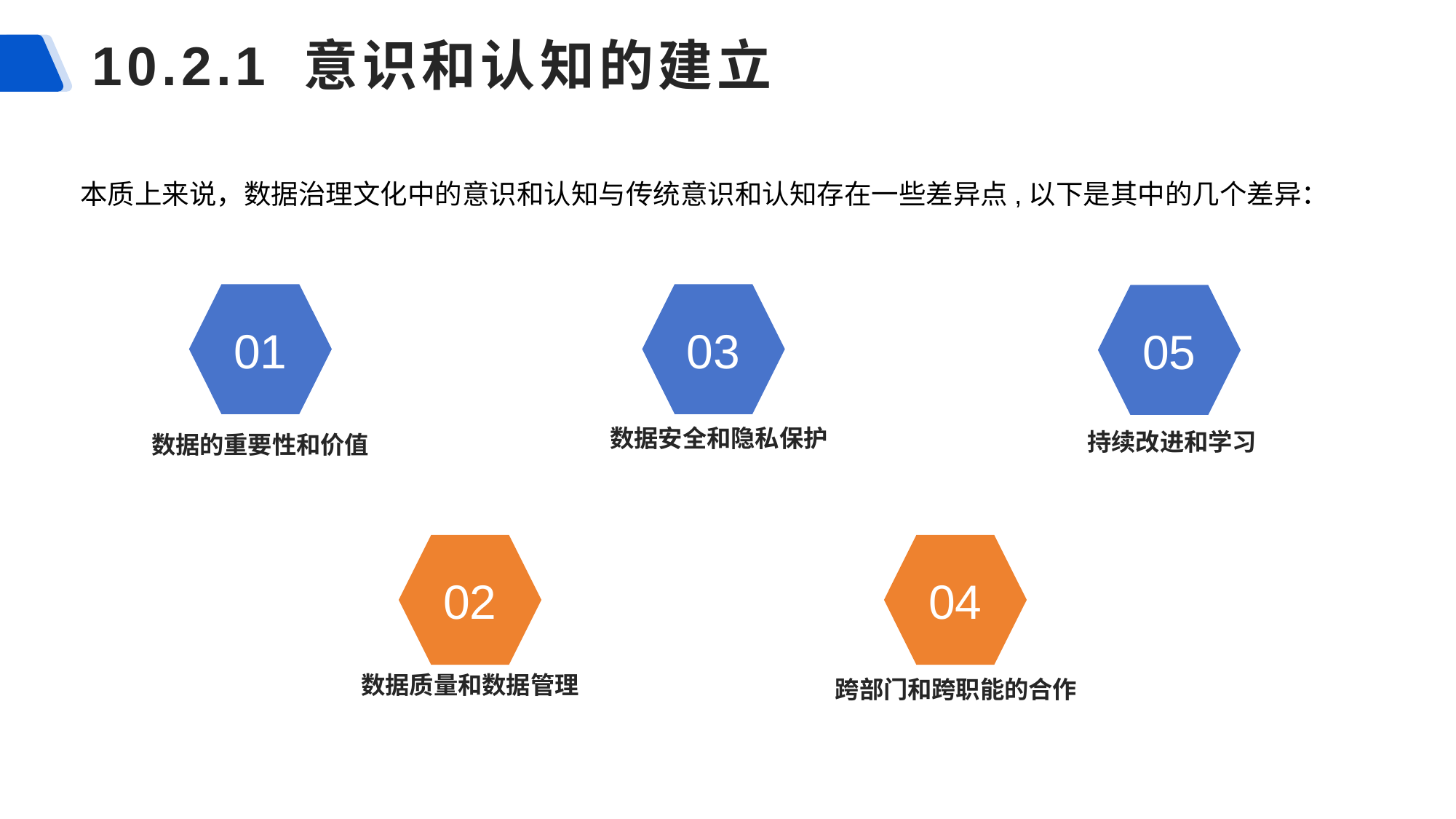

# 10.2.1 意识和认知的建立
本质上来说，数据治理文化中的意识和认知与传统意识和认知存在一些差异点,以下是其中的几个差异：

01
数据的重要性和价值

03
数据安全和隐私保护

05
持续改进和学习

02
数据质量和数据管理

04
跨部门和跨职能的合作